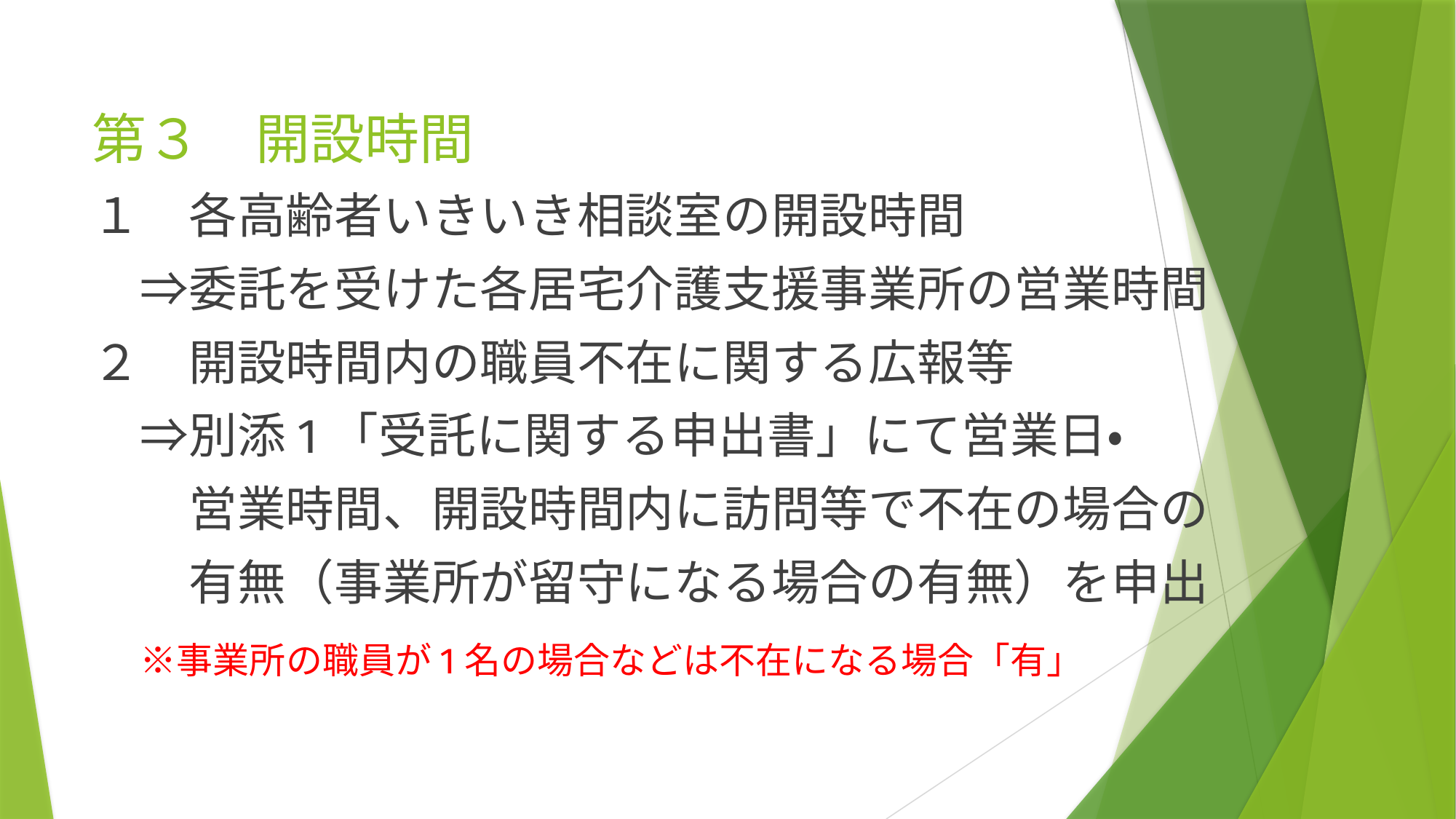

# 第３　開設時間
１　各高齢者いきいき相談室の開設時間
　⇒委託を受けた各居宅介護支援事業所の営業時間
２　開設時間内の職員不在に関する広報等
　⇒別添1「受託に関する申出書」にて営業日・
　　営業時間、開設時間内に訪問等で不在の場合の
　　有無（事業所が留守になる場合の有無）を申出
　※事業所の職員が1名の場合などは不在になる場合「有」